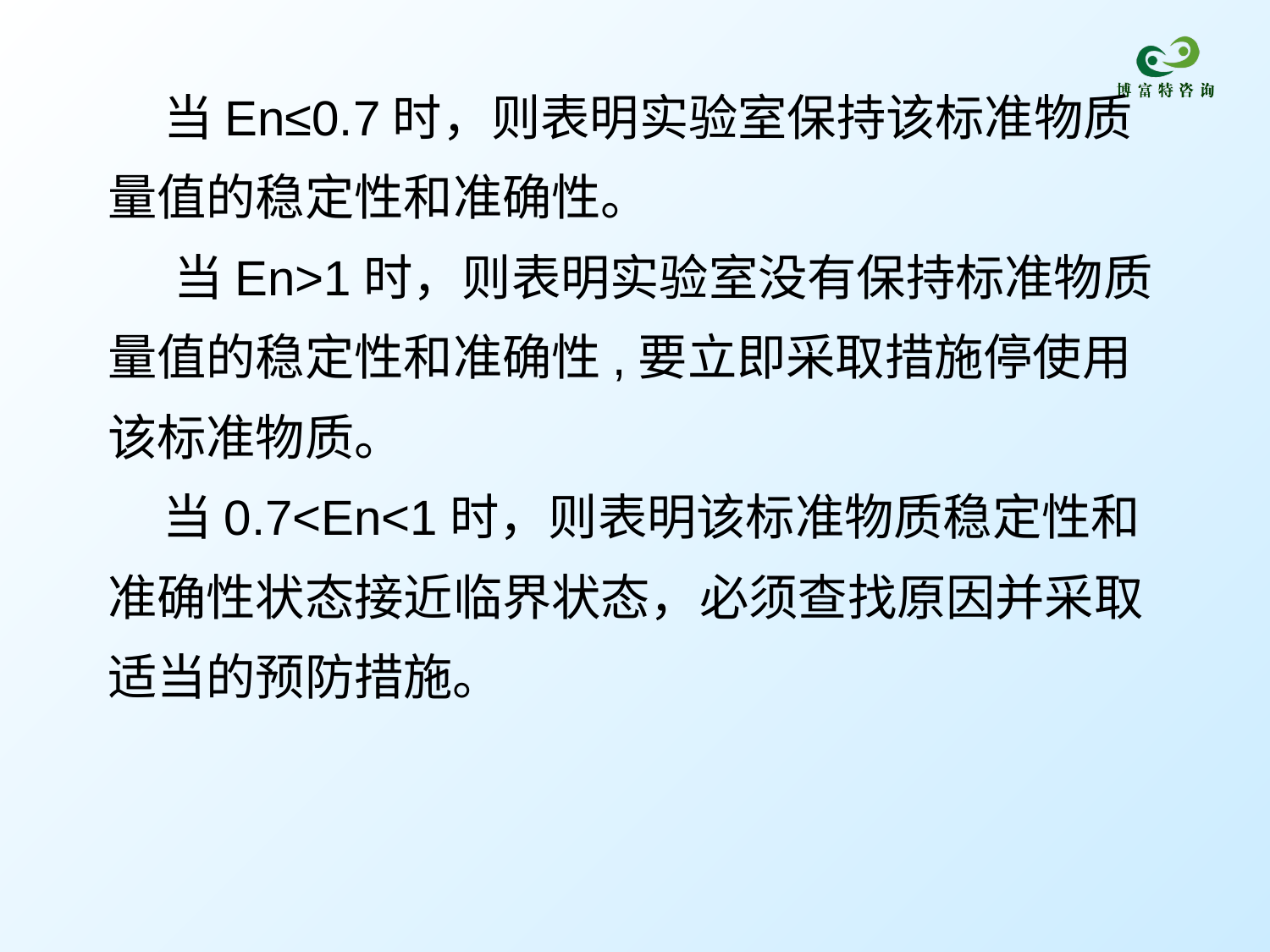

当En≤0.7时，则表明实验室保持该标准物质量值的稳定性和准确性。
      当En>1时，则表明实验室没有保持标准物质量值的稳定性和准确性,要立即采取措施停使用该标准物质。
     当0.7<En<1时，则表明该标准物质稳定性和准确性状态接近临界状态，必须查找原因并采取适当的预防措施。